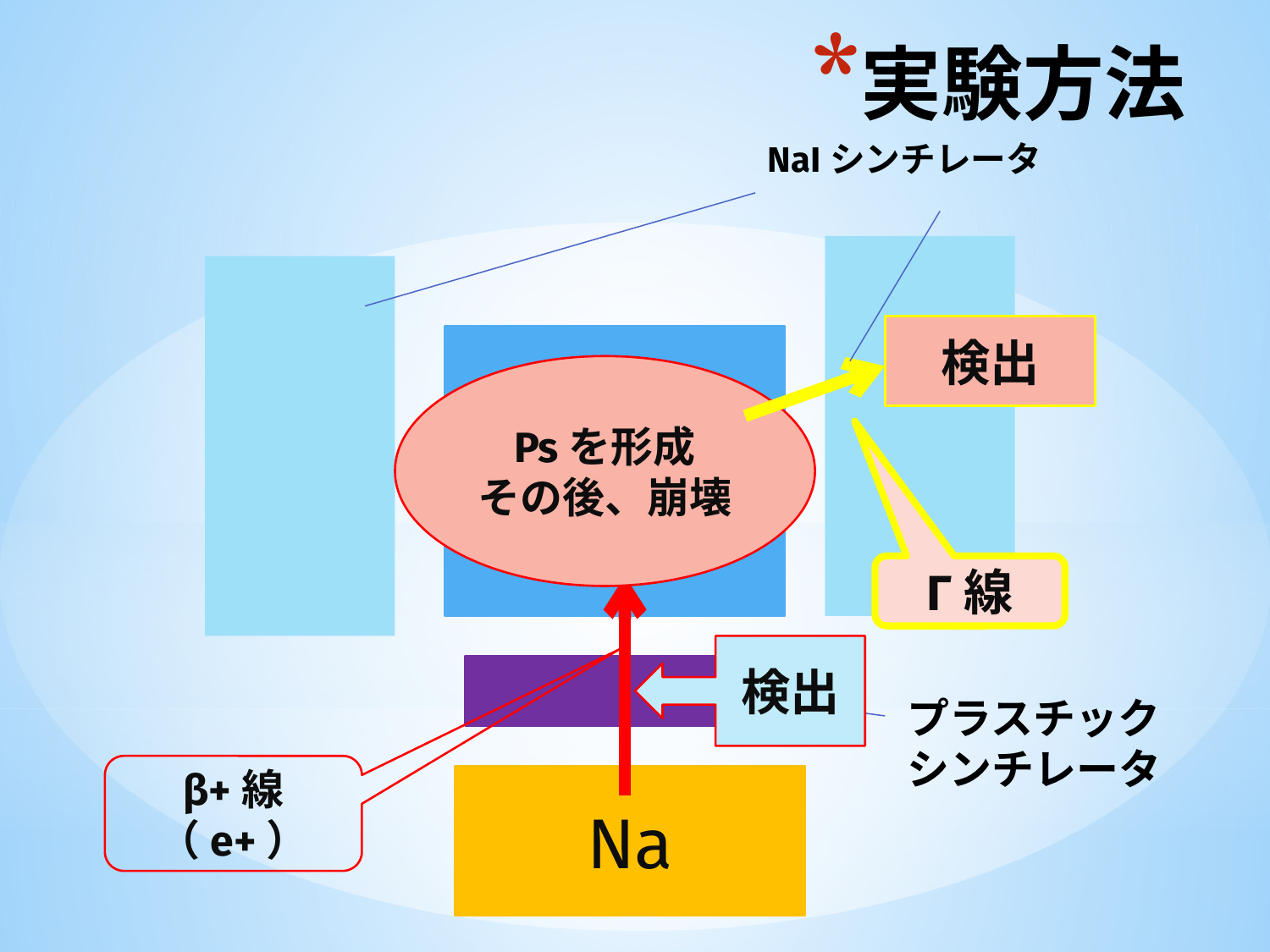

# 実験方法
NaIシンチレータ

検出
シリカ
パウダー
Psを形成
その後、崩壊
Γ線
検出

プラスチック
シンチレータ
β+線（e+）
Na